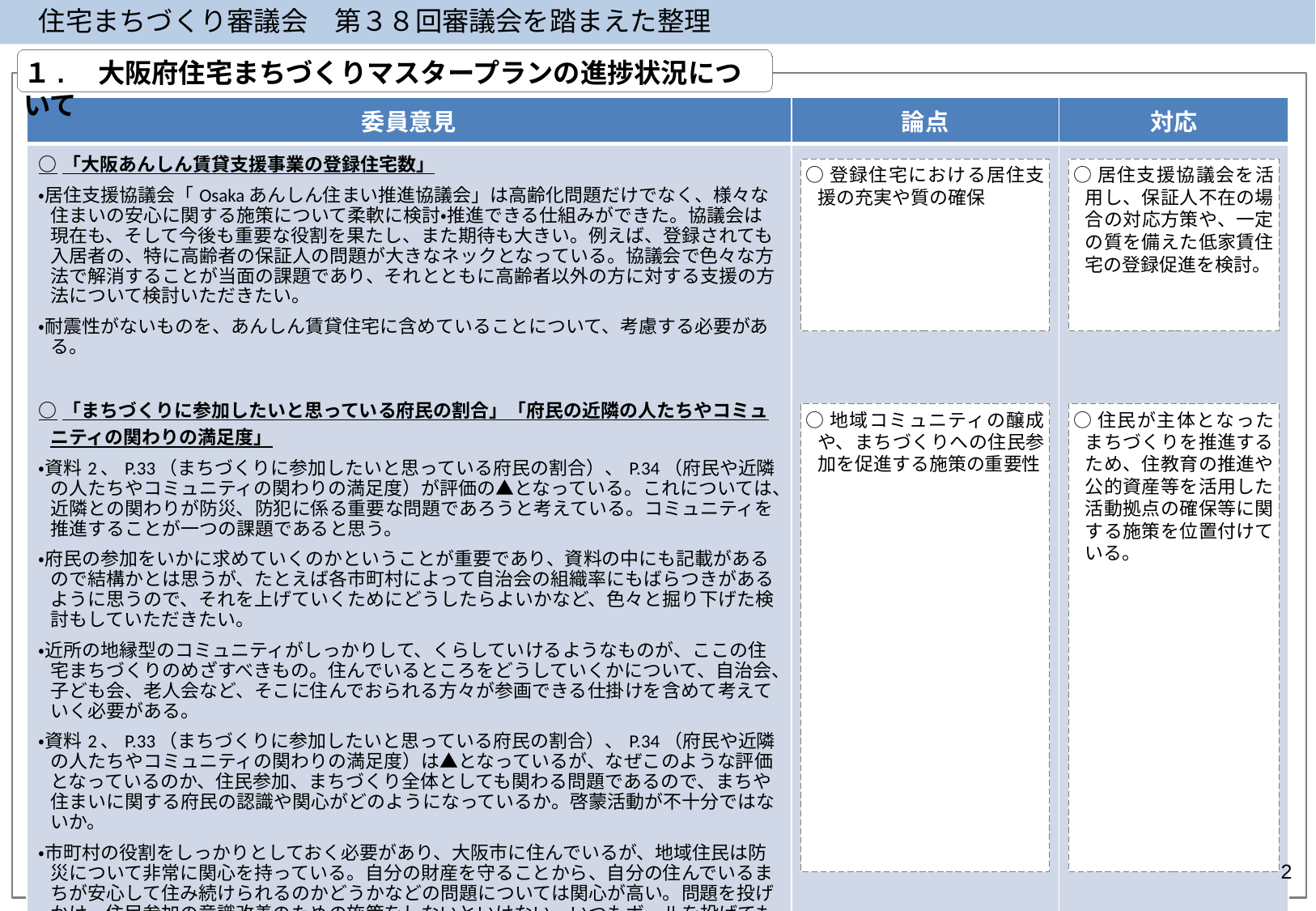

住宅まちづくり審議会　第３８回審議会を踏まえた整理
１.　大阪府住宅まちづくりマスタープランの進捗状況について

| 委員意見 | 論点 | 対応 |
| --- | --- | --- |
| ○「大阪あんしん賃貸支援事業の登録住宅数」 ・居住支援協議会「Osakaあんしん住まい推進協議会」は高齢化問題だけでなく、様々な住まいの安心に関する施策について柔軟に検討・推進できる仕組みができた。協議会は現在も、そして今後も重要な役割を果たし、また期待も大きい。例えば、登録されても入居者の、特に高齢者の保証人の問題が大きなネックとなっている。協議会で色々な方法で解消することが当面の課題であり、それとともに高齢者以外の方に対する支援の方法について検討いただきたい。 ・耐震性がないものを、あんしん賃貸住宅に含めていることについて、考慮する必要がある。 ○「まちづくりに参加したいと思っている府民の割合」「府民の近隣の人たちやコミュニティの関わりの満足度」 ・資料2、P.33（まちづくりに参加したいと思っている府民の割合）、P.34（府民や近隣の人たちやコミュニティの関わりの満足度）が評価の▲となっている。これについては、近隣との関わりが防災、防犯に係る重要な問題であろうと考えている。コミュニティを推進することが一つの課題であると思う。 ・府民の参加をいかに求めていくのかということが重要であり、資料の中にも記載があるので結構かとは思うが、たとえば各市町村によって自治会の組織率にもばらつきがあるように思うので、それを上げていくためにどうしたらよいかなど、色々と掘り下げた検討もしていただきたい。 ・近所の地縁型のコミュニティがしっかりして、くらしていけるようなものが、ここの住宅まちづくりのめざすべきもの。住んでいるところをどうしていくかについて、自治会、子ども会、老人会など、そこに住んでおられる方々が参画できる仕掛けを含めて考えていく必要がある。 ・資料2、P.33（まちづくりに参加したいと思っている府民の割合）、P.34（府民や近隣の人たちやコミュニティの関わりの満足度）は▲となっているが、なぜこのような評価となっているのか、住民参加、まちづくり全体としても関わる問題であるので、まちや住まいに関する府民の認識や関心がどのようになっているか。啓蒙活動が不十分ではないか。 ・市町村の役割をしっかりとしておく必要があり、大阪市に住んでいるが、地域住民は防災について非常に関心を持っている。自分の財産を守ることから、自分の住んでいるまちが安心して住み続けられるのかどうかなどの問題については関心が高い。問題を投げかけ、住民参加の意識改善のための施策をしないといけない。いつもボールを投げても市民は関心がないから集まらないという認識ではいけない。 ・住まい手に対する情報提供や住教育の問題も含めて、仕組みが十分機能していない、もしくは機能がないのではないかといったことにも関連している。 |  |  |
○登録住宅における居住支援の充実や質の確保
○居住支援協議会を活用し、保証人不在の場合の対応方策や、一定の質を備えた低家賃住宅の登録促進を検討。
○地域コミュニティの醸成や、まちづくりへの住民参加を促進する施策の重要性

○住民が主体となったまちづくりを推進するため、住教育の推進や公的資産等を活用した活動拠点の確保等に関する施策を位置付けている。
2